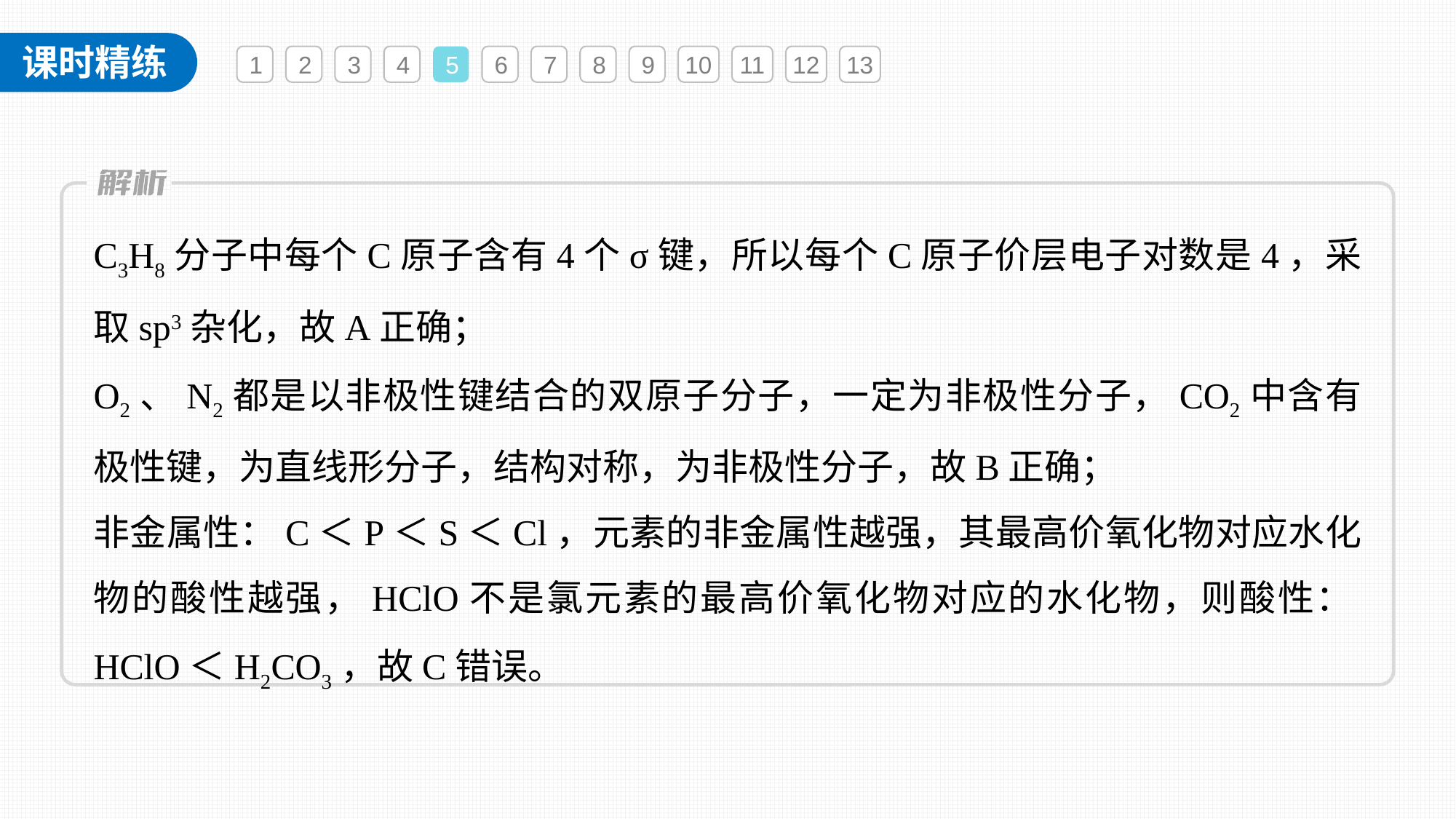

1
2
3
4
5
6
7
8
9
10
11
12
13

C3H8分子中每个C原子含有4个σ键，所以每个C原子价层电子对数是4，采取sp3杂化，故A正确；
O2、N2都是以非极性键结合的双原子分子，一定为非极性分子，CO2中含有极性键，为直线形分子，结构对称，为非极性分子，故B正确；
非金属性：C＜P＜S＜Cl，元素的非金属性越强，其最高价氧化物对应水化物的酸性越强，HClO不是氯元素的最高价氧化物对应的水化物，则酸性：HClO＜H2CO3，故C错误。